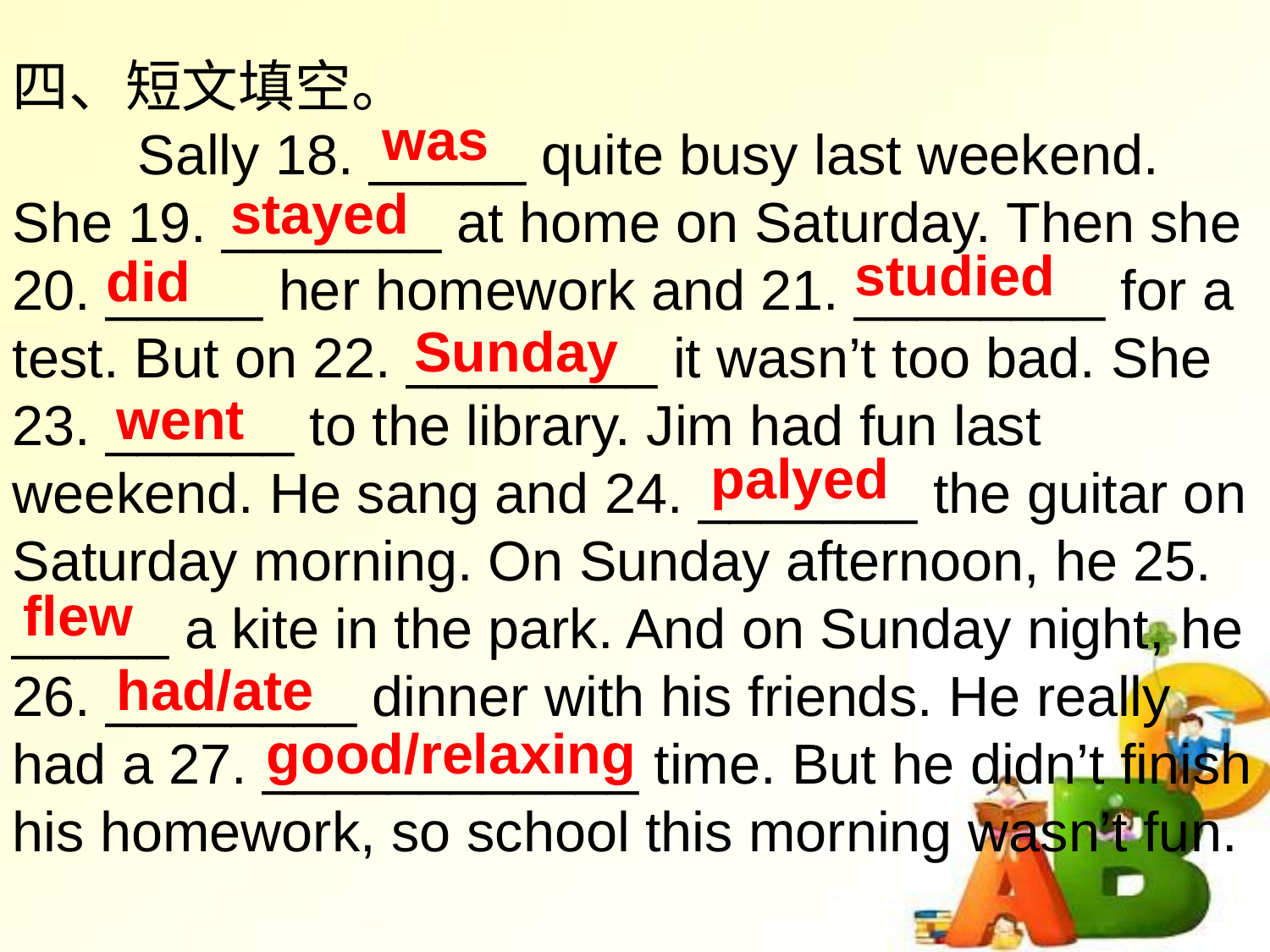

四、短文填空。
        Sally 18. _____ quite busy last weekend. She 19. _______ at home on Saturday. Then she 20. _____ her homework and 21. ________ for a test. But on 22. ________ it wasn’t too bad. She 23. ______ to the library. Jim had fun last weekend. He sang and 24. _______ the guitar on Saturday morning. On Sunday afternoon, he 25. _____ a kite in the park. And on Sunday night, he 26. ________ dinner with his friends. He really had a 27. ____________ time. But he didn’t finish his homework, so school this morning wasn’t fun.
was
stayed
studied
did
Sunday
went
palyed
flew
had/ate
good/relaxing